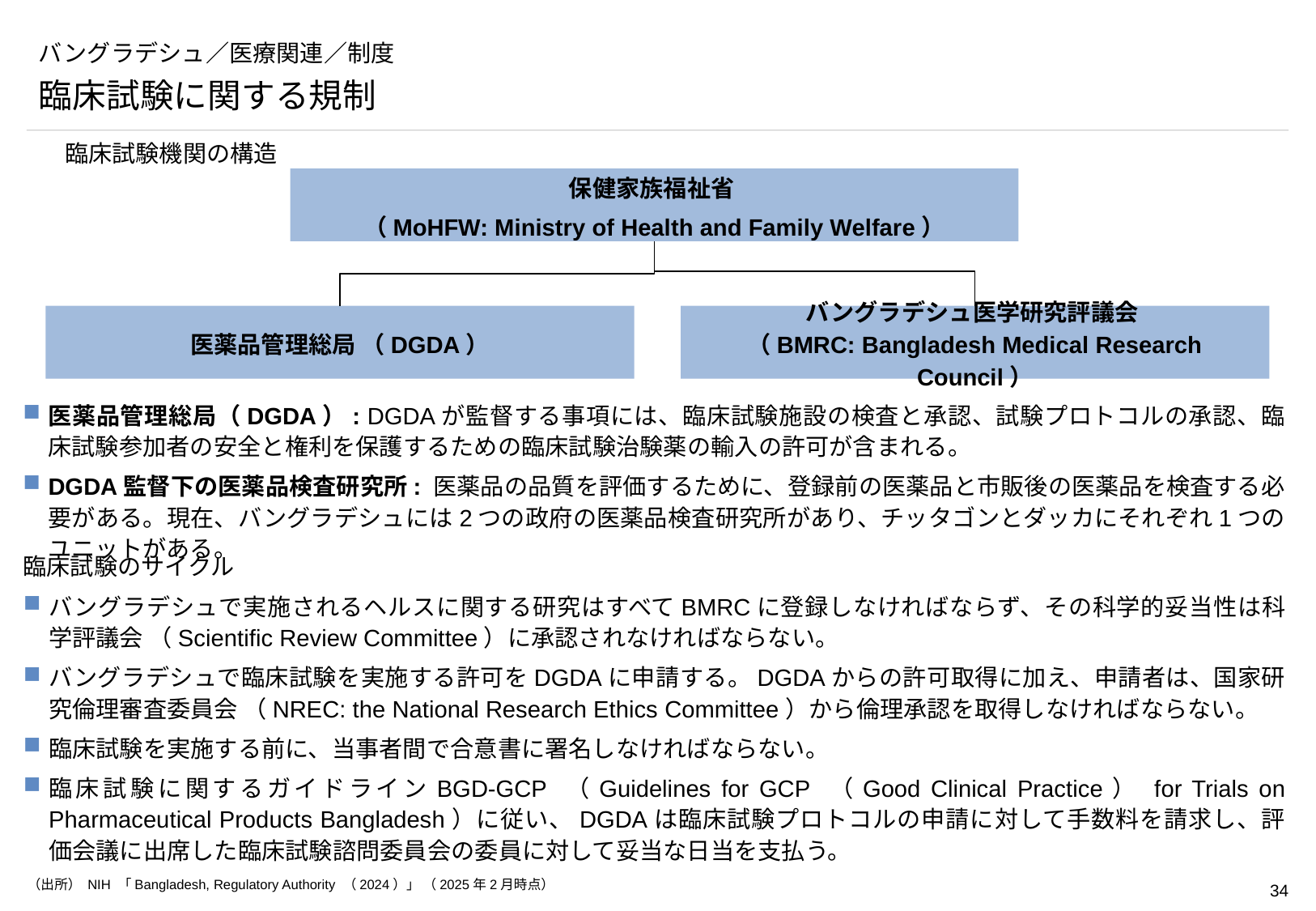

# バングラデシュ／医療関連／制度
臨床試験に関する規制
臨床試験機関の構造
保健家族福祉省
（MoHFW: Ministry of Health and Family Welfare）
医薬品管理総局 （DGDA）
バングラデシュ医学研究評議会
（BMRC: Bangladesh Medical Research Council）
医薬品管理総局（DGDA）: DGDAが監督する事項には、臨床試験施設の検査と承認、試験プロトコルの承認、臨床試験参加者の安全と権利を保護するための臨床試験治験薬の輸入の許可が含まれる。
DGDA監督下の医薬品検査研究所: 医薬品の品質を評価するために、登録前の医薬品と市販後の医薬品を検査する必要がある。現在、バングラデシュには2つの政府の医薬品検査研究所があり、チッタゴンとダッカにそれぞれ1つのユニットがある。
臨床試験のサイクル
バングラデシュで実施されるヘルスに関する研究はすべてBMRCに登録しなければならず、その科学的妥当性は科学評議会 （Scientific Review Committee）に承認されなければならない。
バングラデシュで臨床試験を実施する許可をDGDAに申請する。DGDAからの許可取得に加え、申請者は、国家研究倫理審査委員会 （NREC: the National Research Ethics Committee）から倫理承認を取得しなければならない。
臨床試験を実施する前に、当事者間で合意書に署名しなければならない。
臨床試験に関するガイドラインBGD-GCP （Guidelines for GCP （Good Clinical Practice） for Trials on Pharmaceutical Products Bangladesh）に従い、DGDAは臨床試験プロトコルの申請に対して手数料を請求し、評価会議に出席した臨床試験諮問委員会の委員に対して妥当な日当を支払う。
（出所） NIH 「Bangladesh, Regulatory Authority （2024）」 （2025年2月時点）